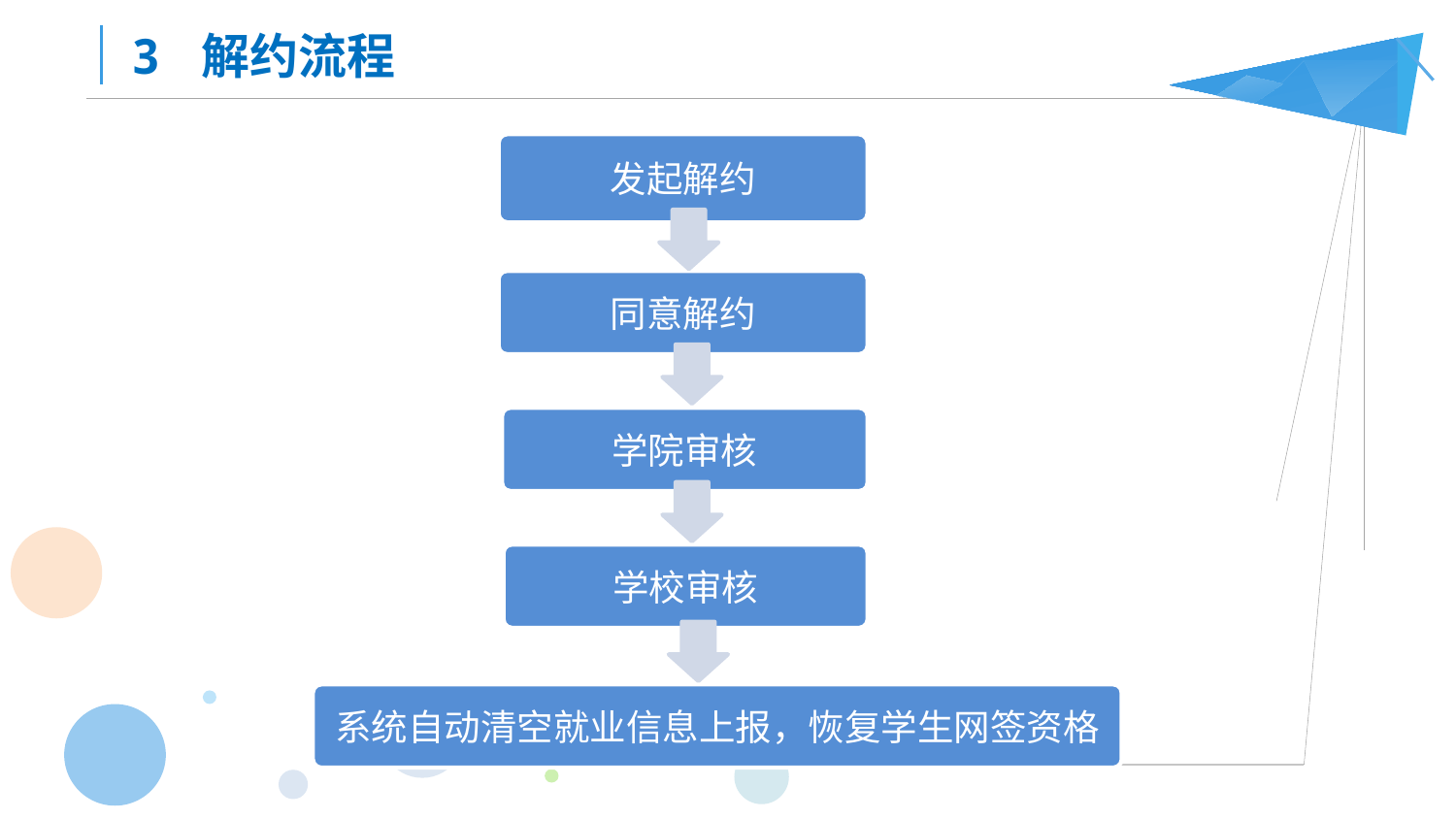

3 解约流程
发起解约

同意解约

学院审核

学校审核

系统自动清空就业信息上报，恢复学生网签资格